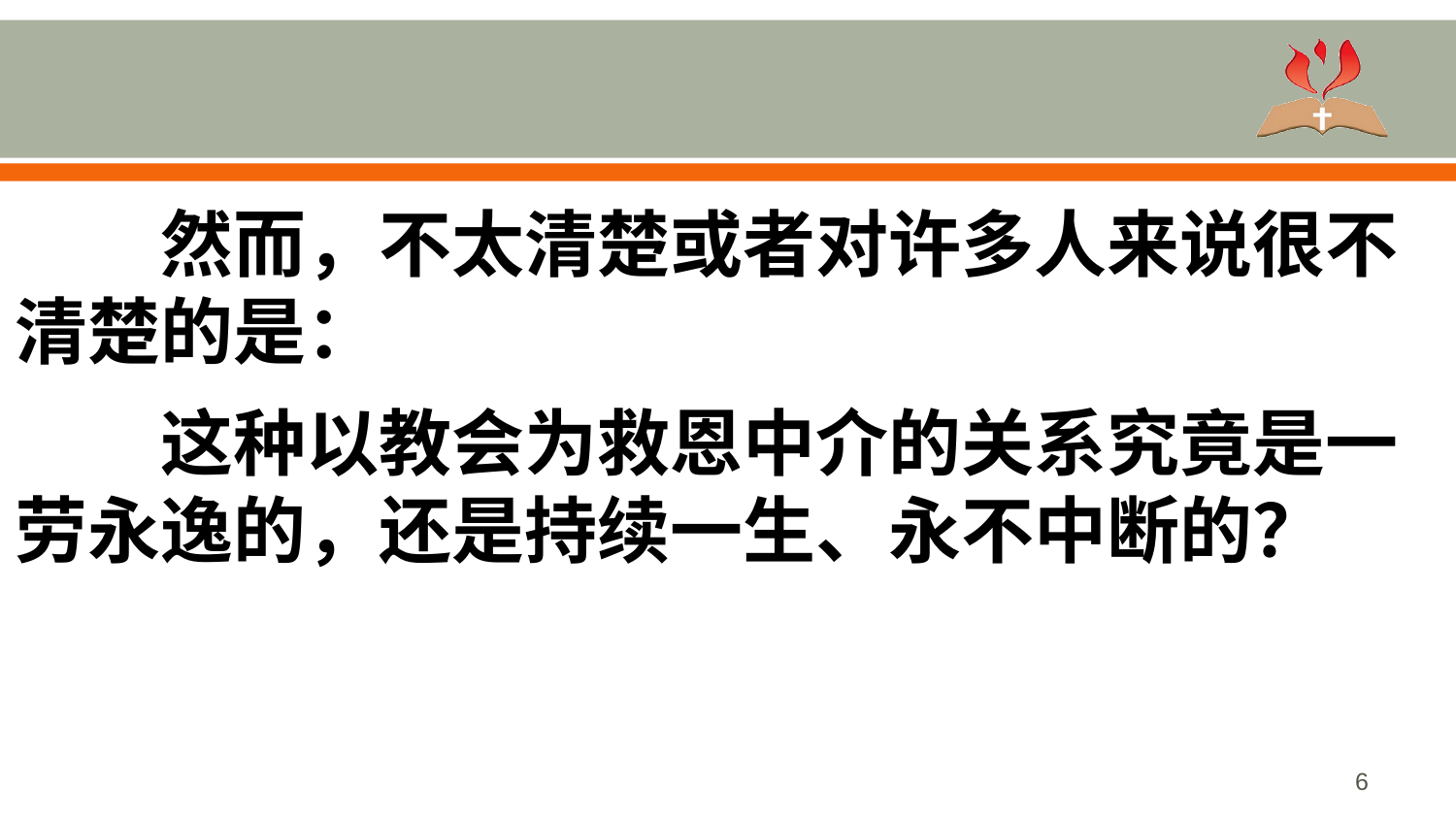

然而，不太清楚或者对许多人来说很不清楚的是：
这种以教会为救恩中介的关系究竟是一劳永逸的，还是持续一生、永不中断的？

6